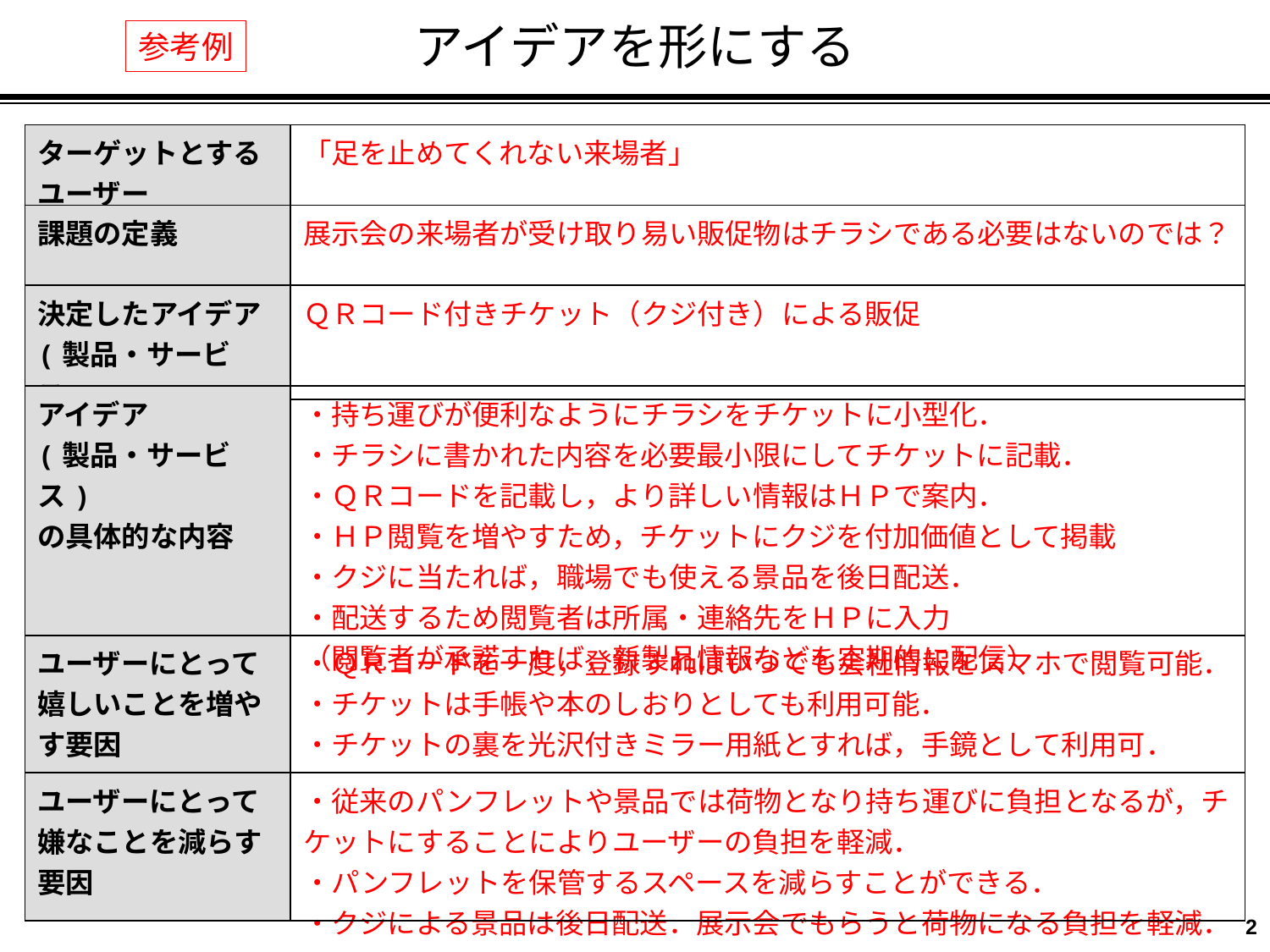

# アイデアを形にする
参考例
| ターゲットとするユーザー | 「足を止めてくれない来場者」 |
| --- | --- |
| 課題の定義 | 展示会の来場者が受け取り易い販促物はチラシである必要はないのでは？ |
| 決定したアイデア (製品・サービス) | ＱＲコード付きチケット（クジ付き）による販促 |
| アイデア (製品・サービス) の具体的な内容 | ・持ち運びが便利なようにチラシをチケットに小型化． ・チラシに書かれた内容を必要最小限にしてチケットに記載． ・ＱＲコードを記載し，より詳しい情報はＨＰで案内． ・ＨＰ閲覧を増やすため，チケットにクジを付加価値として掲載 ・クジに当たれば，職場でも使える景品を後日配送． ・配送するため閲覧者は所属・連絡先をＨＰに入力 （閲覧者が承諾すれば，新製品情報などを定期的に配信） |
| --- | --- |
| ユーザーにとって 嬉しいことを増やす要因 | ・ＱＲコードを一度，登録すればいつでも会社情報をスマホで閲覧可能． ・チケットは手帳や本のしおりとしても利用可能． ・チケットの裏を光沢付きミラー用紙とすれば，手鏡として利用可． |
| ユーザーにとって 嫌なことを減らす要因 | ・従来のパンフレットや景品では荷物となり持ち運びに負担となるが，チケットにすることによりユーザーの負担を軽減． ・パンフレットを保管するスペースを減らすことができる． ・クジによる景品は後日配送．展示会でもらうと荷物になる負担を軽減． |
2